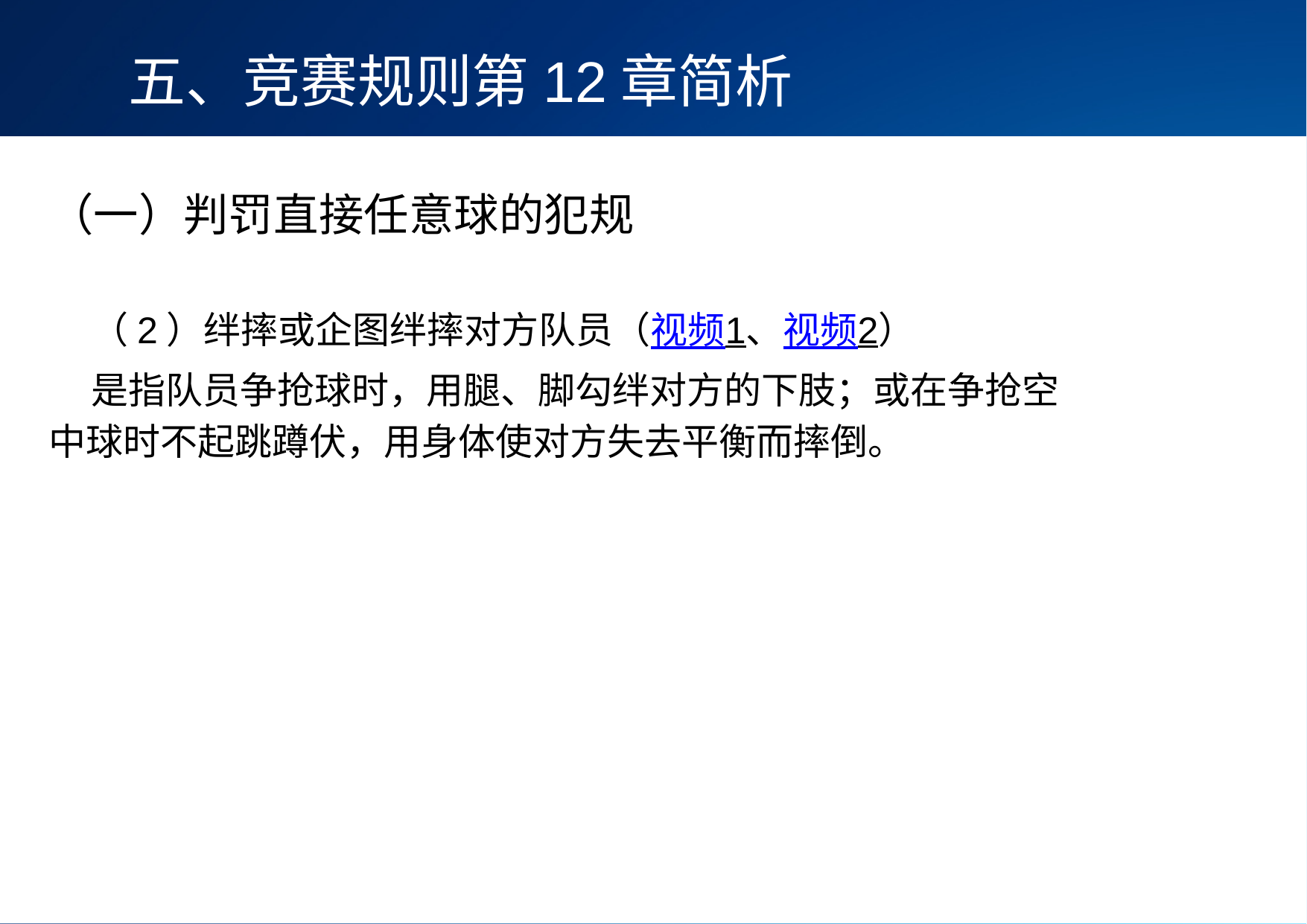

五、竞赛规则第12章简析

（一）判罚直接任意球的犯规
    （2）绊摔或企图绊摔对方队员（视频1、视频2）
    是指队员争抢球时，用腿、脚勾绊对方的下肢；或在争抢空中球时不起跳蹲伏，用身体使对方失去平衡而摔倒。